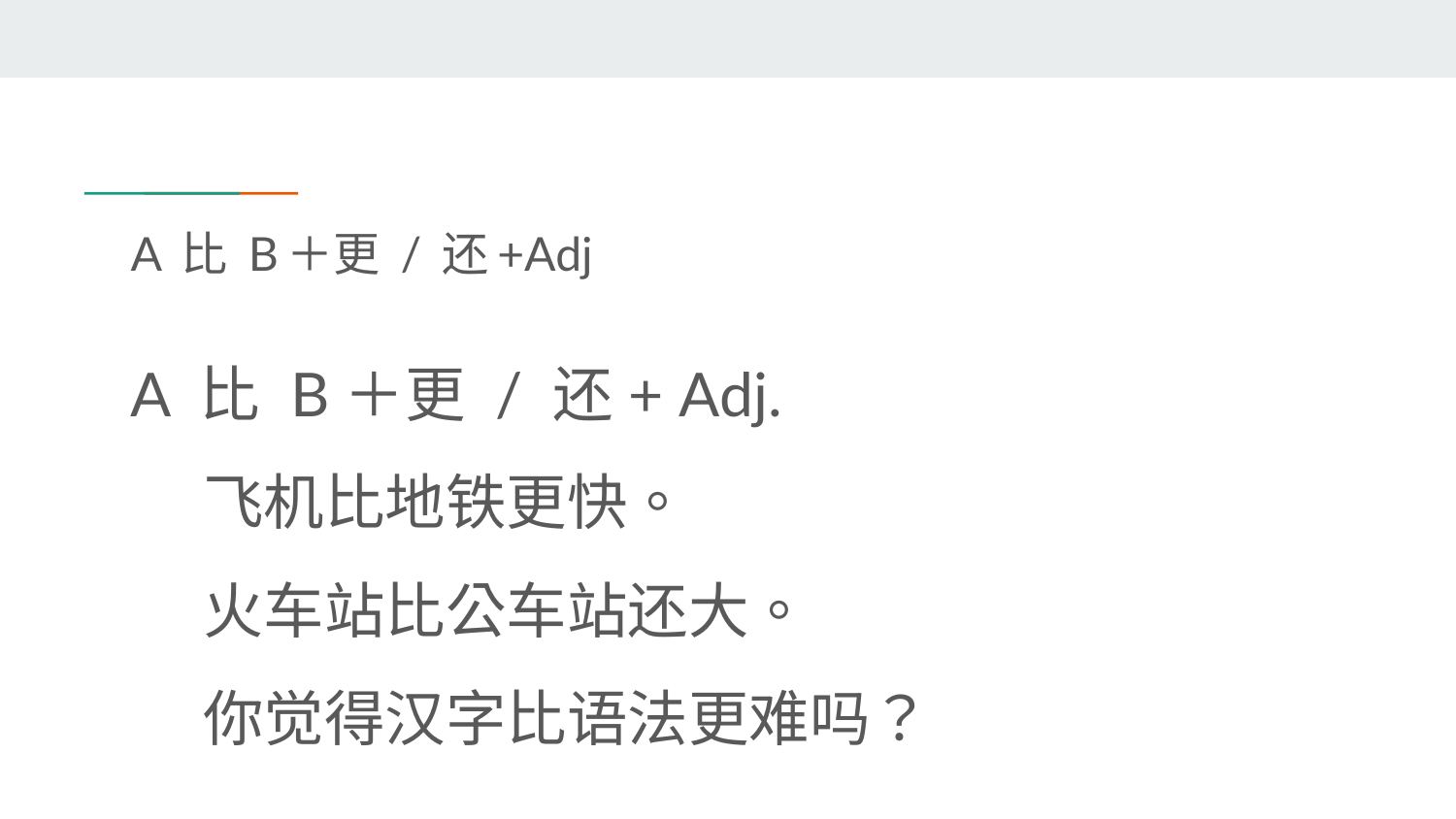

# A 比 B＋更 / 还+Adj
A 比 B＋更 / 还+ Adj.
飞机比地铁更快。
火车站比公车站还大。
你觉得汉字比语法更难吗？